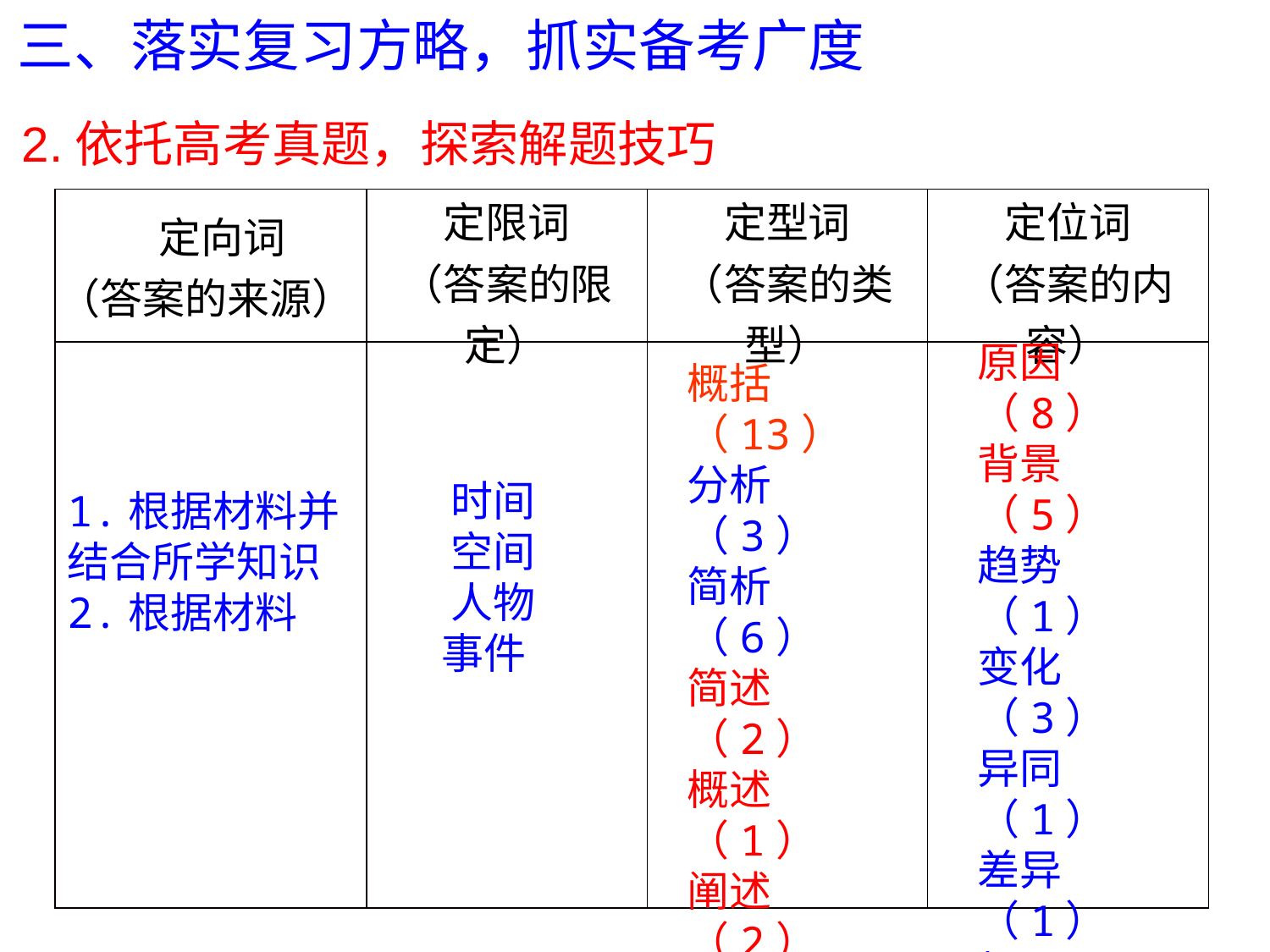

三、落实复习方略，抓实备考广度
2.依托高考真题，探索解题技巧
| 定向词 （答案的来源） | 定限词 （答案的限定） | 定型词 （答案的类型） | 定位词 （答案的内容） |
| --- | --- | --- | --- |
|  |  |  |  |

时间
空间
人物
事件

原因（8）
背景（5）
趋势（1）
变化（3）
异同（1）
差异（1）
相同（1）
特点（7）
影响（1）
作用（4）
意义（3）
概括（13）
分析（3）
简析（6）
简述（2）
概述（1）
阐述（2）
评析（1）
评述（1）
说明（13）
指出（7）
1.根据材料并结合所学知识
2.根据材料